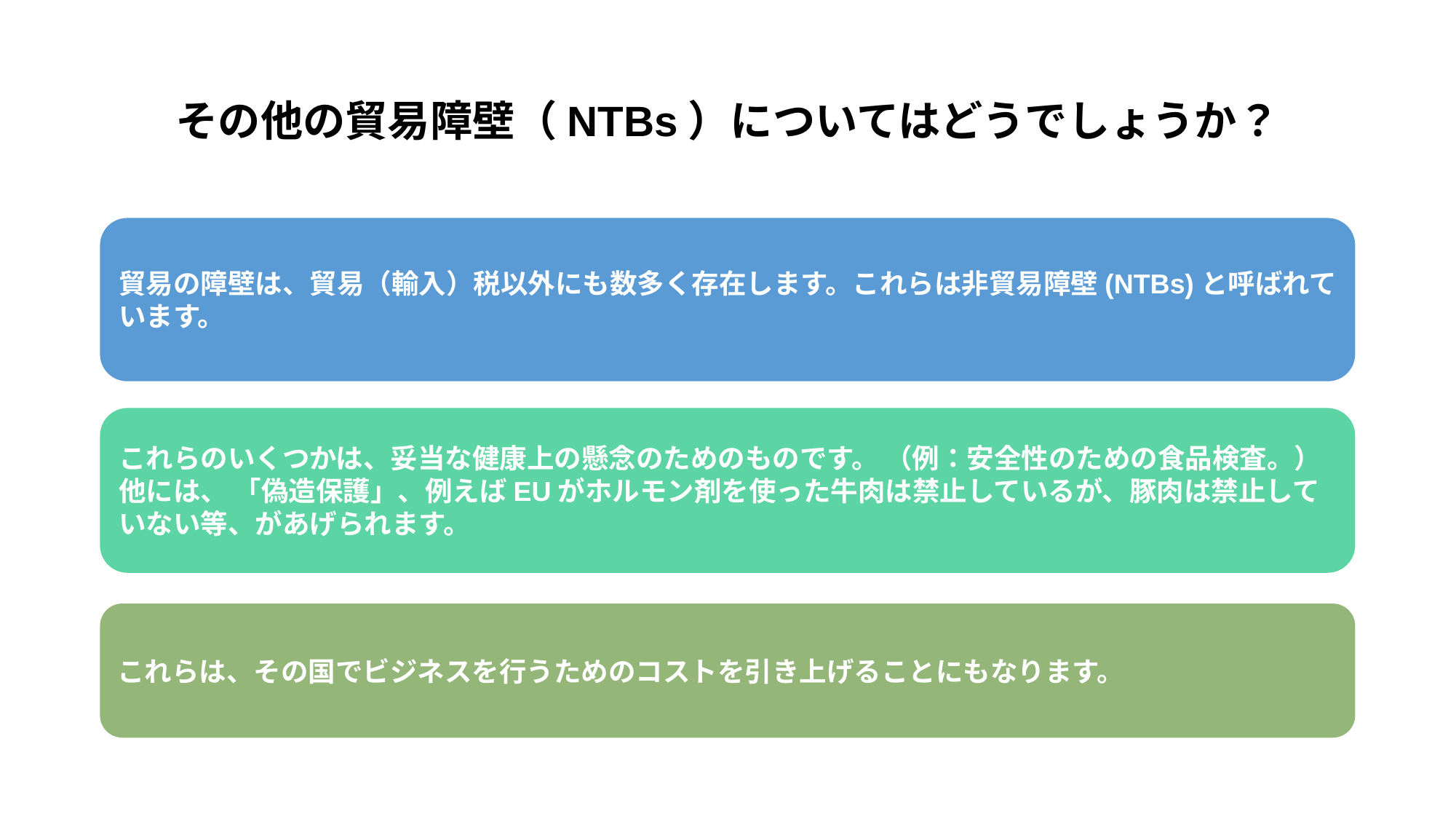

# その他の貿易障壁（NTBs）についてはどうでしょうか？

貿易の障壁は、貿易（輸入）税以外にも数多く存在します。これらは非貿易障壁(NTBs)と呼ばれています。
これらのいくつかは、妥当な健康上の懸念のためのものです。 （例：安全性のための食品検査。）他には、 「偽造保護」、例えばEUがホルモン剤を使った牛肉は禁止しているが、豚肉は禁止していない等、があげられます。
これらは、その国でビジネスを行うためのコストを引き上げることにもなります。